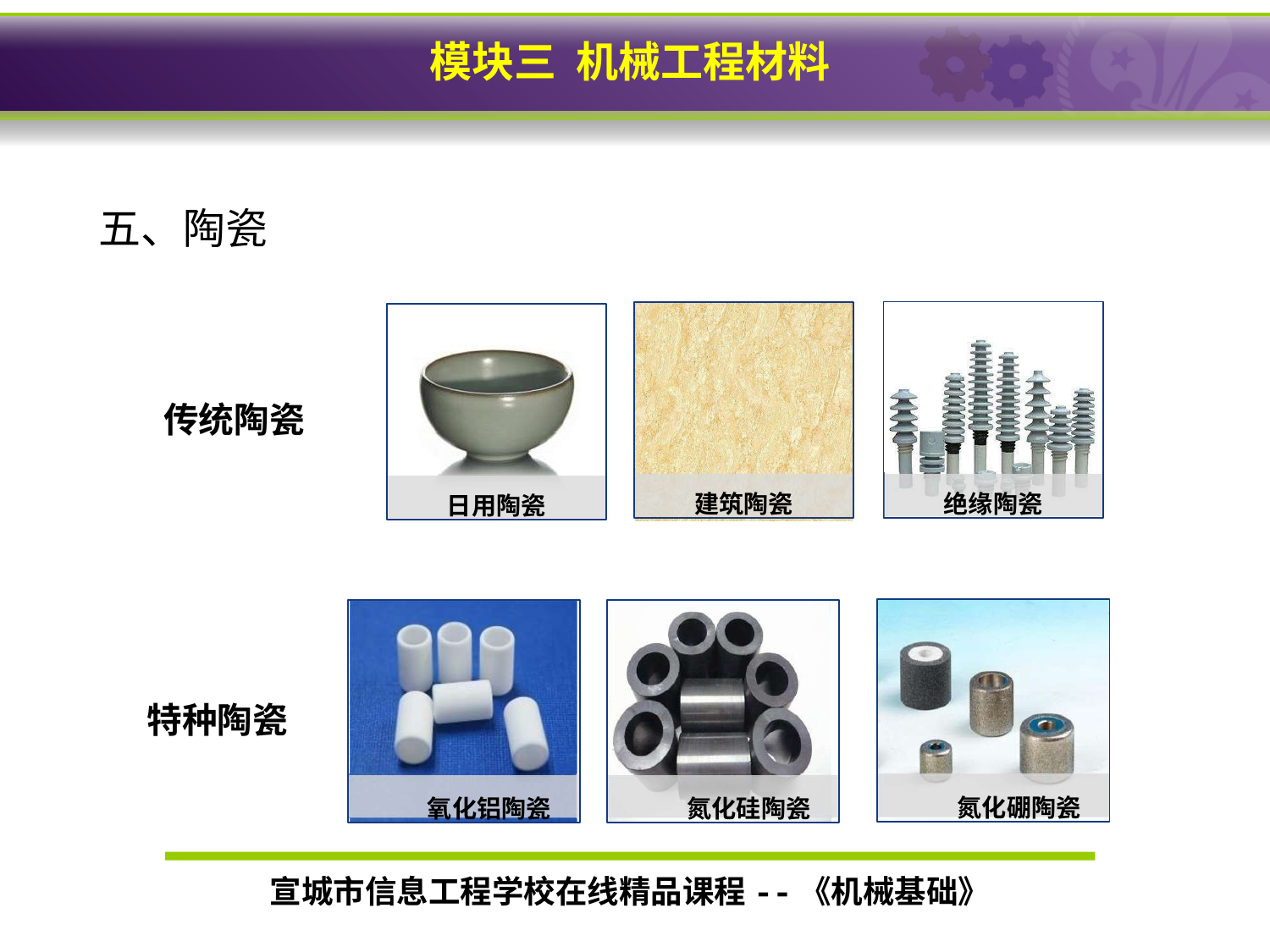

五、陶瓷

绝缘陶瓷

建筑陶瓷

日用陶瓷

传统陶瓷

氮化硼陶瓷

氧化铝陶瓷

氮化硅陶瓷

特种陶瓷